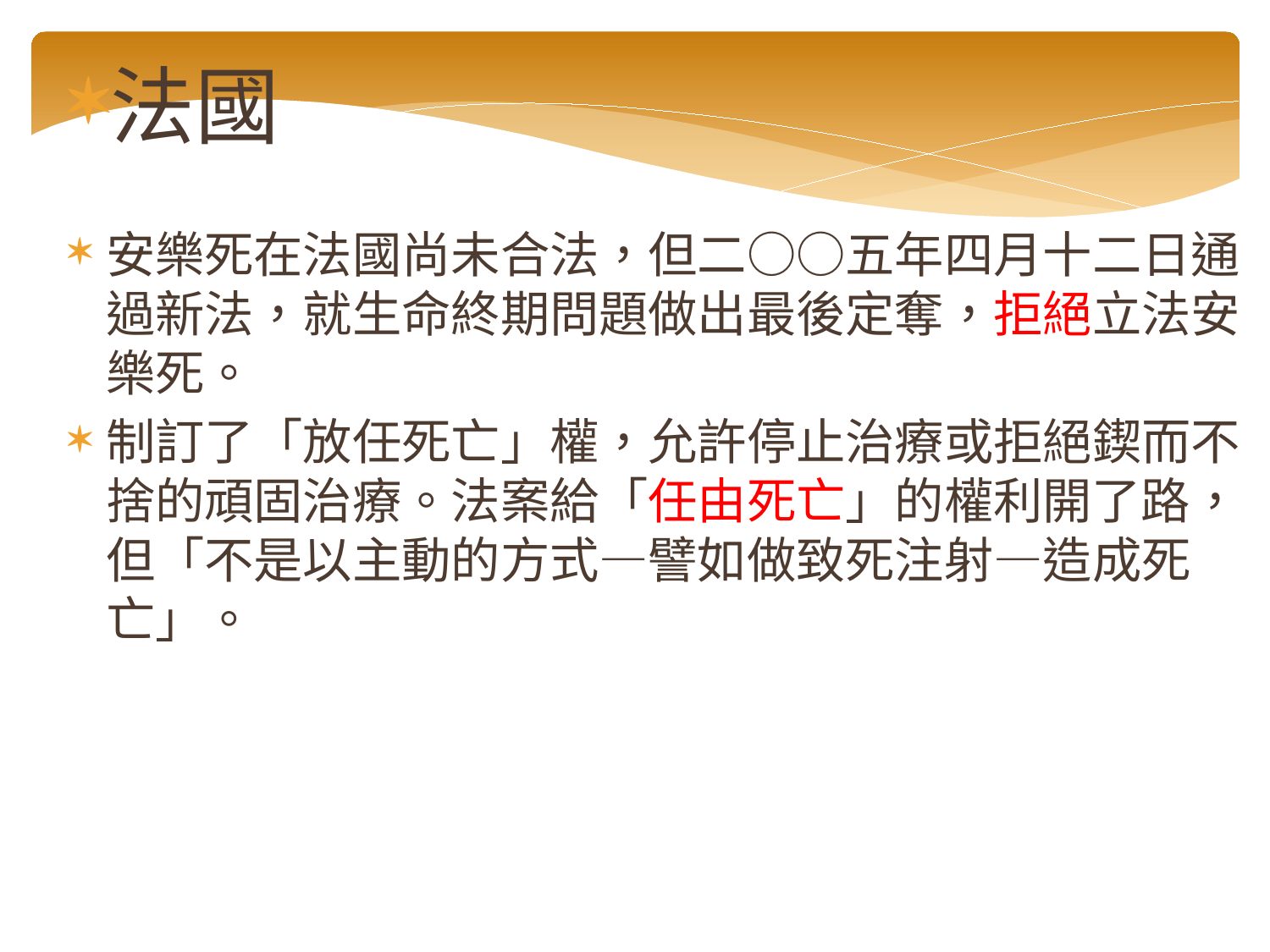

法國

安樂死在法國尚未合法，但二○○五年四月十二日通過新法，就生命終期問題做出最後定奪，拒絕立法安樂死。
制訂了「放任死亡」權，允許停止治療或拒絕鍥而不捨的頑固治療。法案給「任由死亡」的權利開了路，但「不是以主動的方式—譬如做致死注射—造成死亡」。